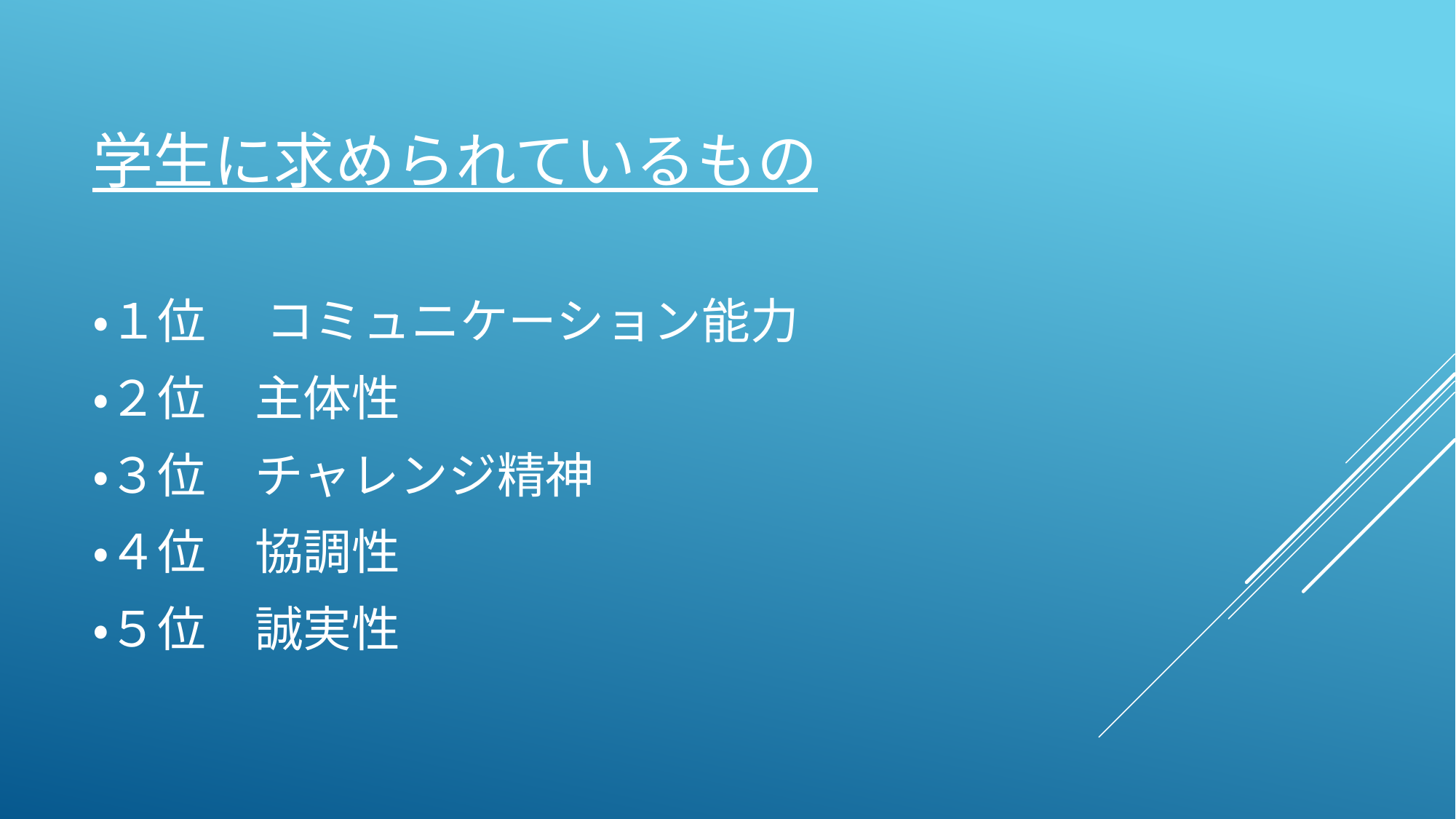

# 学生に求められているもの
・１位　 コミュニケーション能力
・２位　主体性
・３位　チャレンジ精神
・４位　協調性
・５位　誠実性